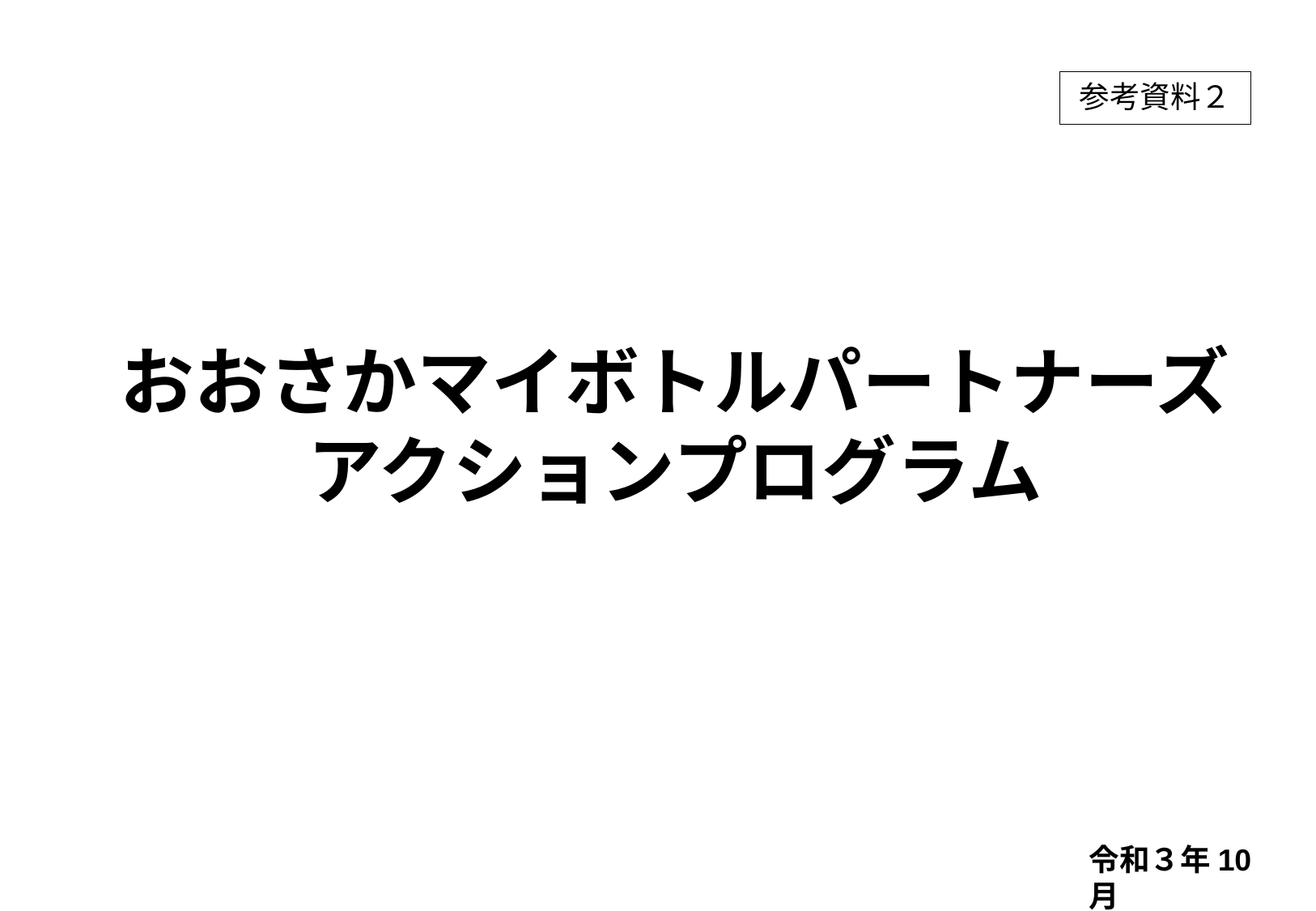

参考資料２

おおさかマイボトルパートナーズ
アクションプログラム
令和３年10月